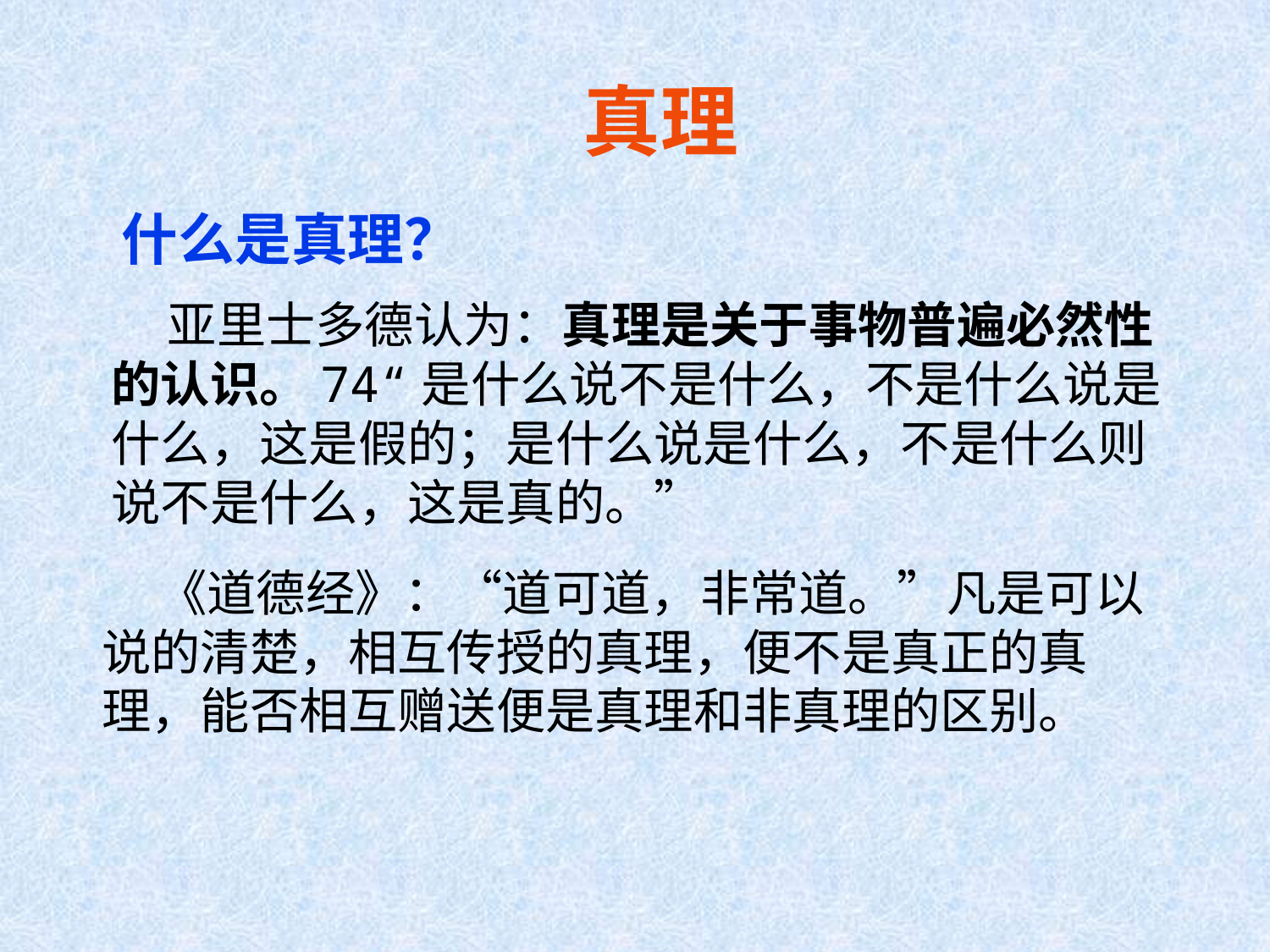

# 真理
什么是真理？
    亚里士多德认为：真理是关于事物普遍必然性的认识。74“是什么说不是什么，不是什么说是什么，这是假的；是什么说是什么，不是什么则说不是什么，这是真的。”
    《道德经》：“道可道，非常道。”凡是可以说的清楚，相互传授的真理，便不是真正的真理，能否相互赠送便是真理和非真理的区别。